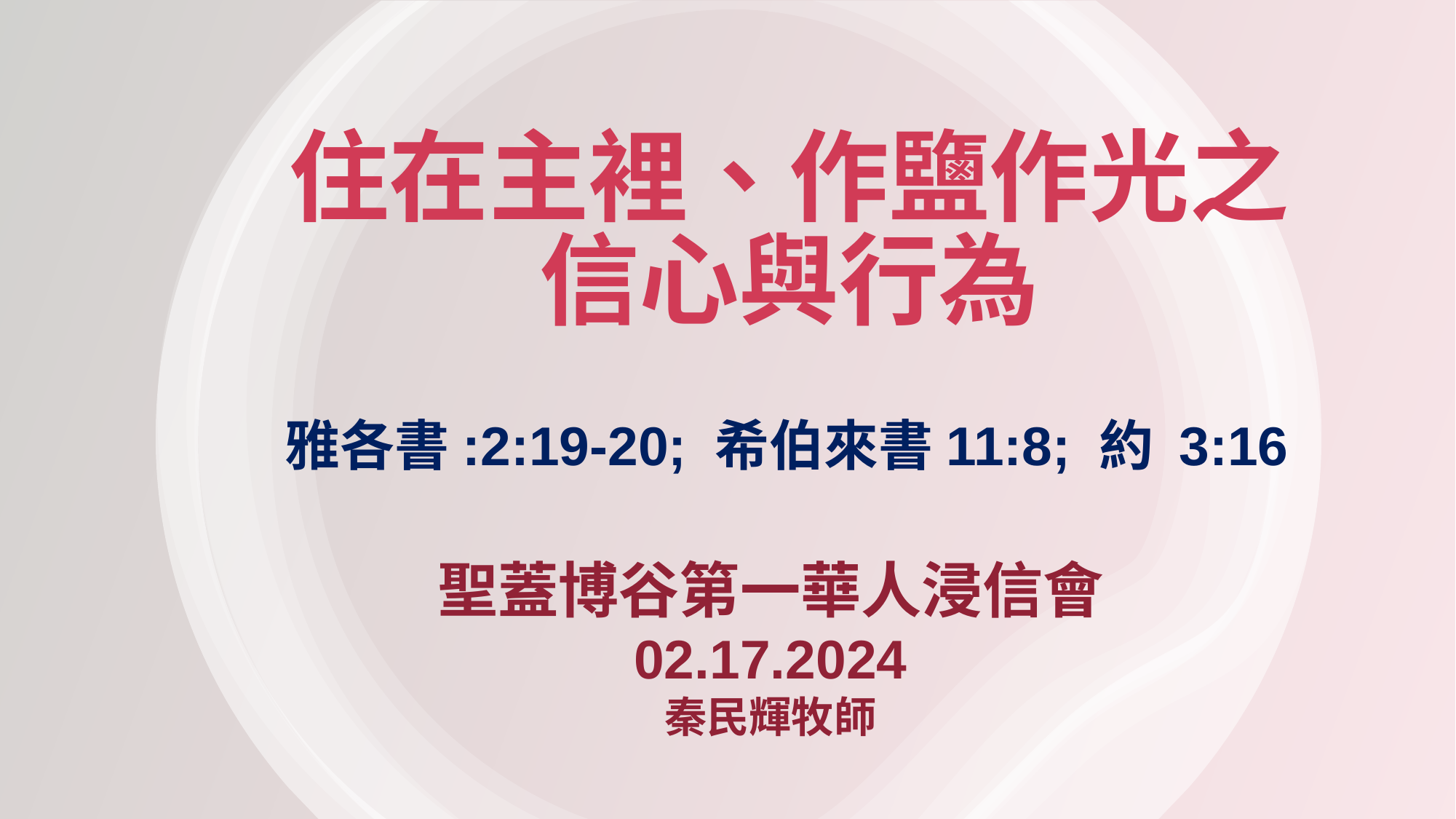

# 住在主裡、作鹽作光之 信心與行為
雅各書:2:19-20; 希伯來書11:8; 約 3:16
聖蓋博谷第一華人浸信會
02.17.2024
秦民輝牧師